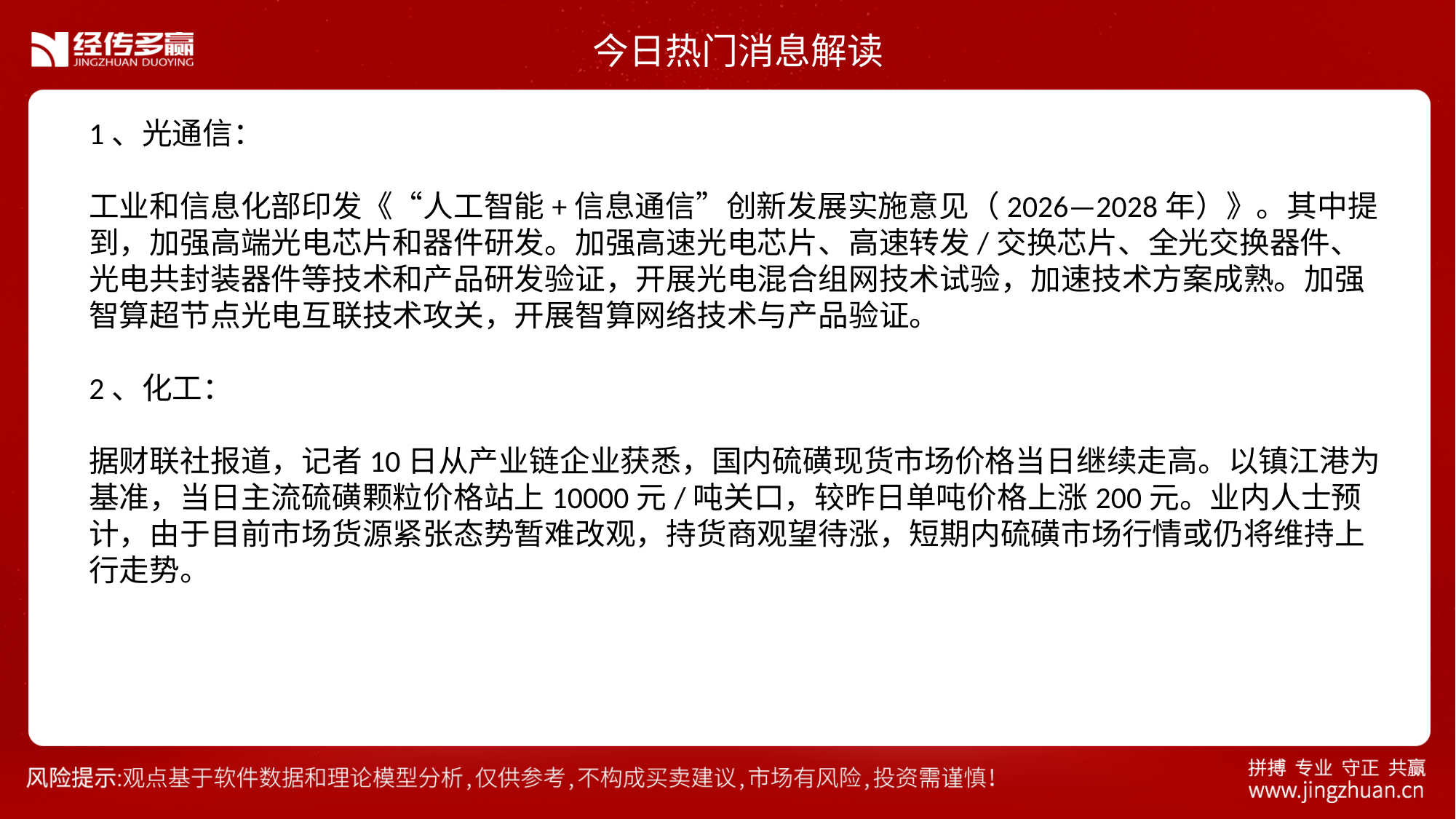

今日热门消息解读
1、光通信：

工业和信息化部印发《“人工智能+信息通信”创新发展实施意见（2026—2028年）》。其中提到，加强高端光电芯片和器件研发。加强高速光电芯片、高速转发/交换芯片、全光交换器件、光电共封装器件等技术和产品研发验证，开展光电混合组网技术试验，加速技术方案成熟。加强智算超节点光电互联技术攻关，开展智算网络技术与产品验证。

2、化工：

据财联社报道，记者10日从产业链企业获悉，国内硫磺现货市场价格当日继续走高。以镇江港为基准，当日主流硫磺颗粒价格站上10000元/吨关口，较昨日单吨价格上涨200元。业内人士预计，由于目前市场货源紧张态势暂难改观，持货商观望待涨，短期内硫磺市场行情或仍将维持上行走势。